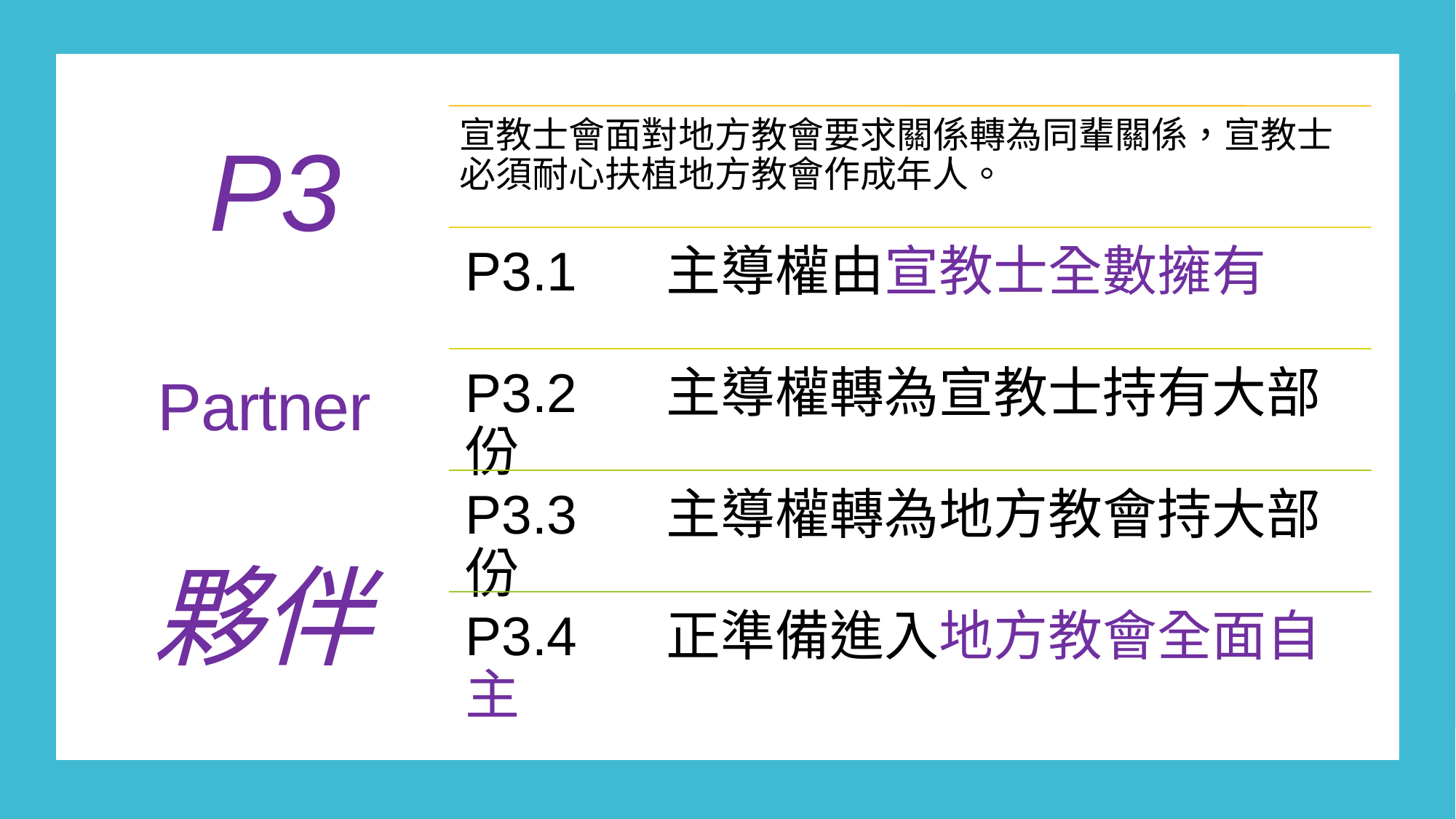

宣教士會面對地方教會要求關係轉為同輩關係，宣教士必須耐心扶植地方教會作成年人。
P3.1     主導權由宣教士全數擁有
P3.2     主導權轉為宣教士持有大部份
P3.3     主導權轉為地方教會持大部份
P3.4     正準備進入地方教會全面自主
# P3 Partner 夥伴